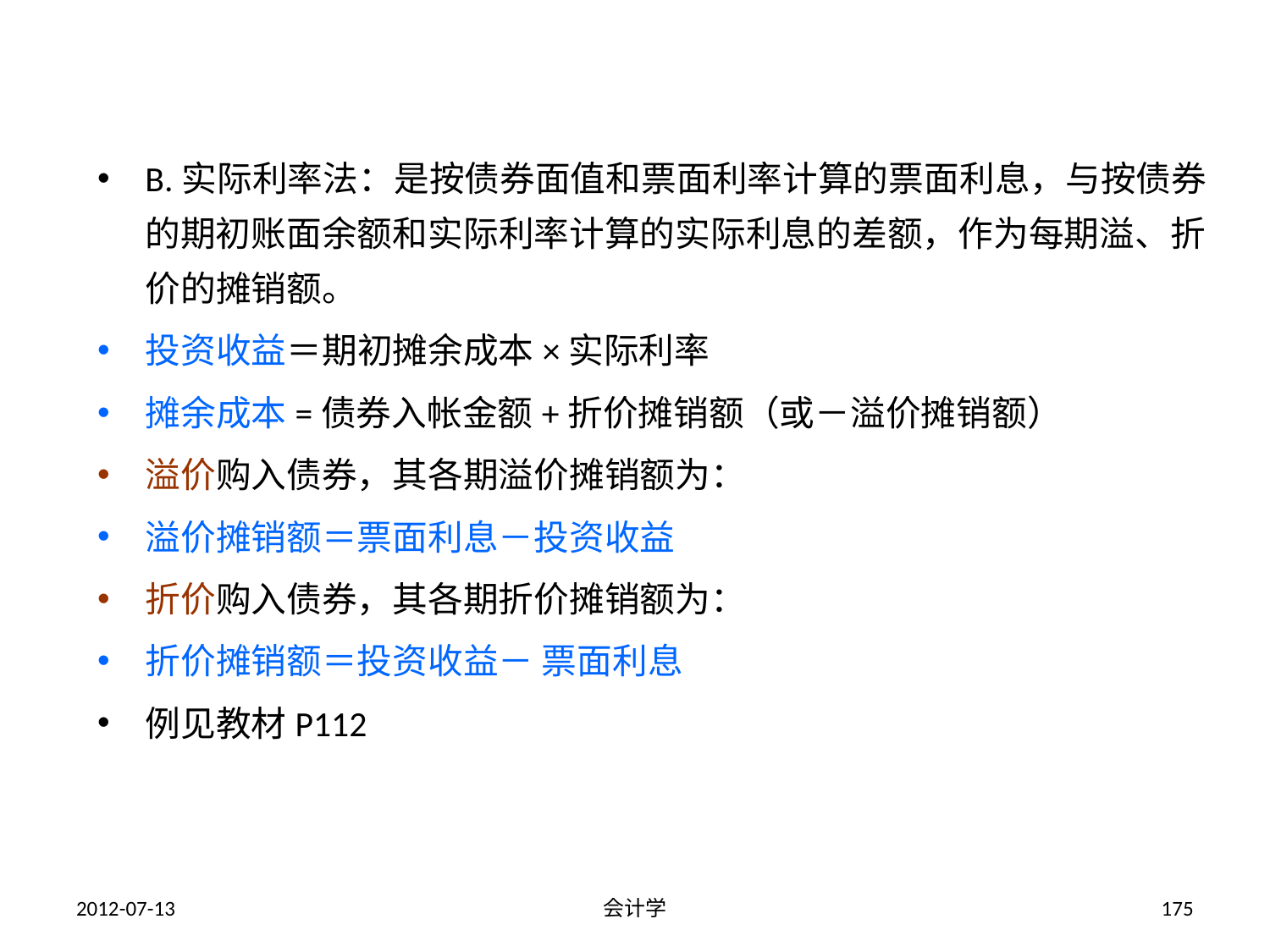

B.实际利率法：是按债券面值和票面利率计算的票面利息，与按债券的期初账面余额和实际利率计算的实际利息的差额，作为每期溢、折价的摊销额。
投资收益＝期初摊余成本×实际利率
摊余成本=债券入帐金额+折价摊销额（或－溢价摊销额）
溢价购入债券，其各期溢价摊销额为：
溢价摊销额＝票面利息－投资收益
折价购入债券，其各期折价摊销额为：
折价摊销额＝投资收益－ 票面利息
例见教材P112
2012-07-13
会计学
175